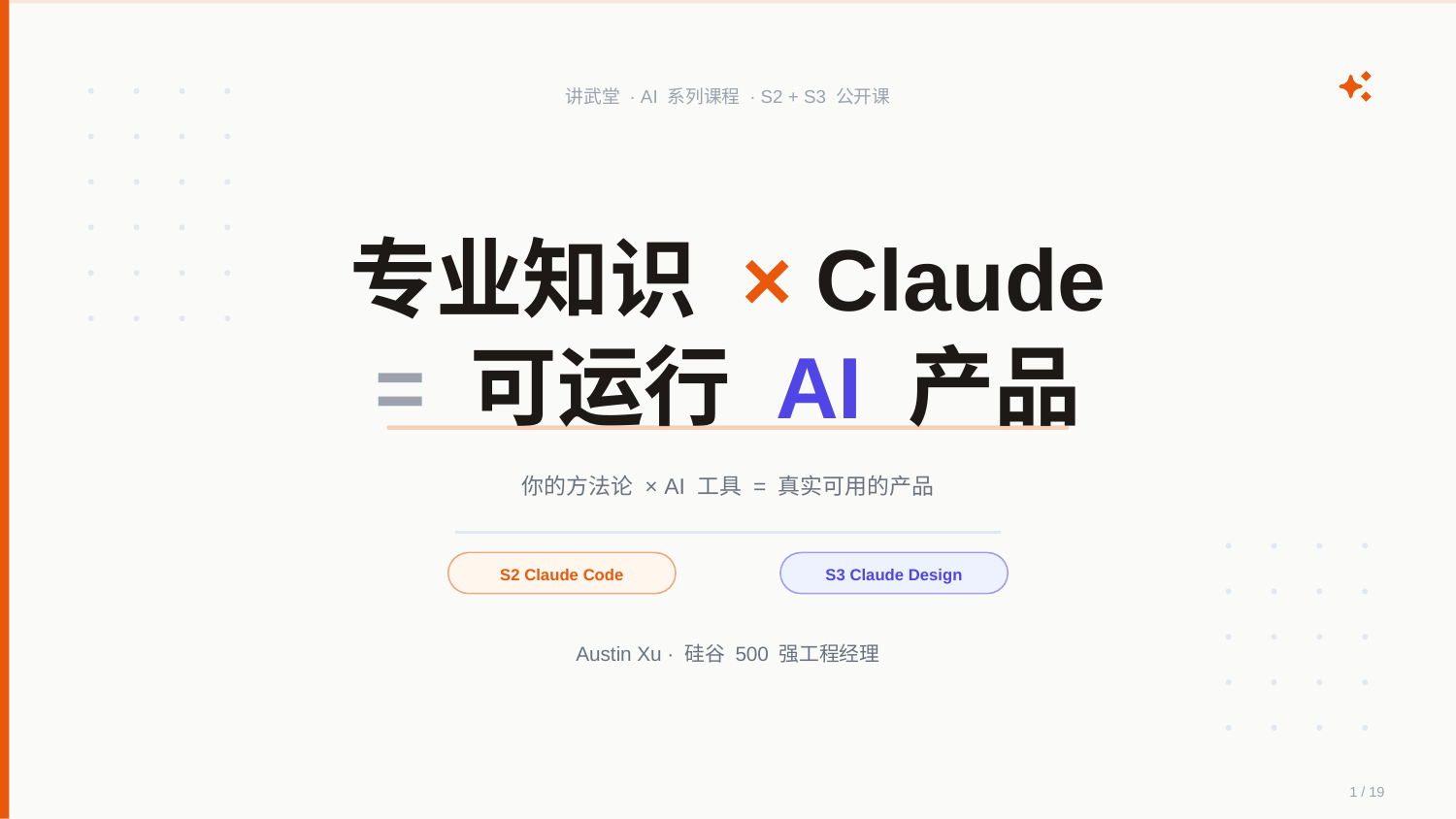

讲武堂 · AI 系列课程 · S2 + S3 公开课

专业知识 × Claude
= 可运行 AI 产品

你的方法论 × AI 工具 = 真实可用的产品

S2 Claude Code
S3 Claude Design
Austin Xu · 硅谷 500 强工程经理
1 / 19